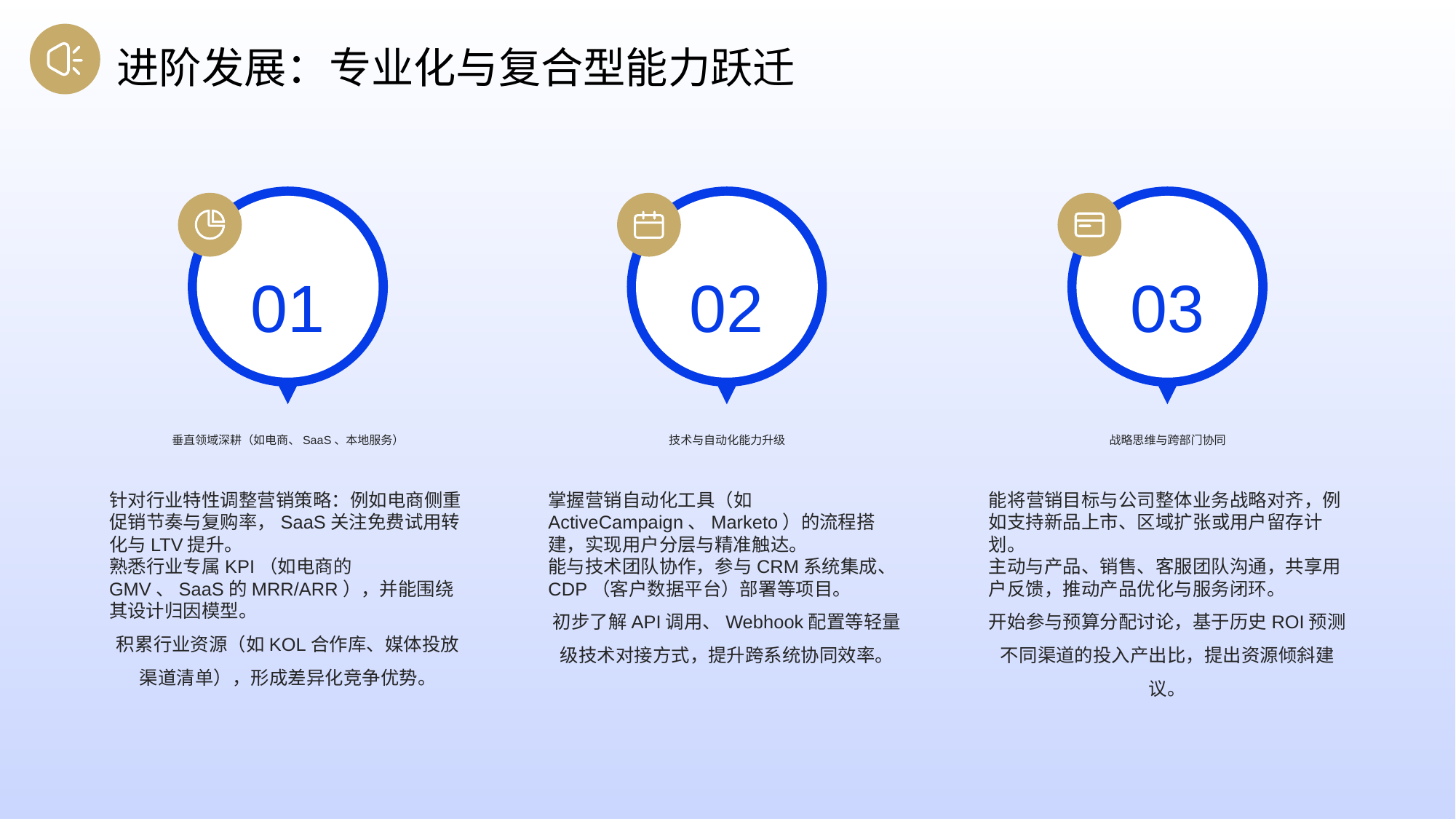

进阶发展：专业化与复合型能力跃迁

01
02
03
垂直领域深耕（如电商、SaaS、本地服务）
技术与自动化能力升级
战略思维与跨部门协同
针对行业特性调整营销策略：例如电商侧重促销节奏与复购率，SaaS关注免费试用转化与LTV提升。
熟悉行业专属KPI（如电商的GMV、SaaS的MRR/ARR），并能围绕其设计归因模型。
积累行业资源（如KOL合作库、媒体投放渠道清单），形成差异化竞争优势。
掌握营销自动化工具（如ActiveCampaign、Marketo）的流程搭建，实现用户分层与精准触达。
能与技术团队协作，参与CRM系统集成、CDP（客户数据平台）部署等项目。
初步了解API调用、Webhook配置等轻量级技术对接方式，提升跨系统协同效率。
能将营销目标与公司整体业务战略对齐，例如支持新品上市、区域扩张或用户留存计划。
主动与产品、销售、客服团队沟通，共享用户反馈，推动产品优化与服务闭环。
开始参与预算分配讨论，基于历史ROI预测不同渠道的投入产出比，提出资源倾斜建议。